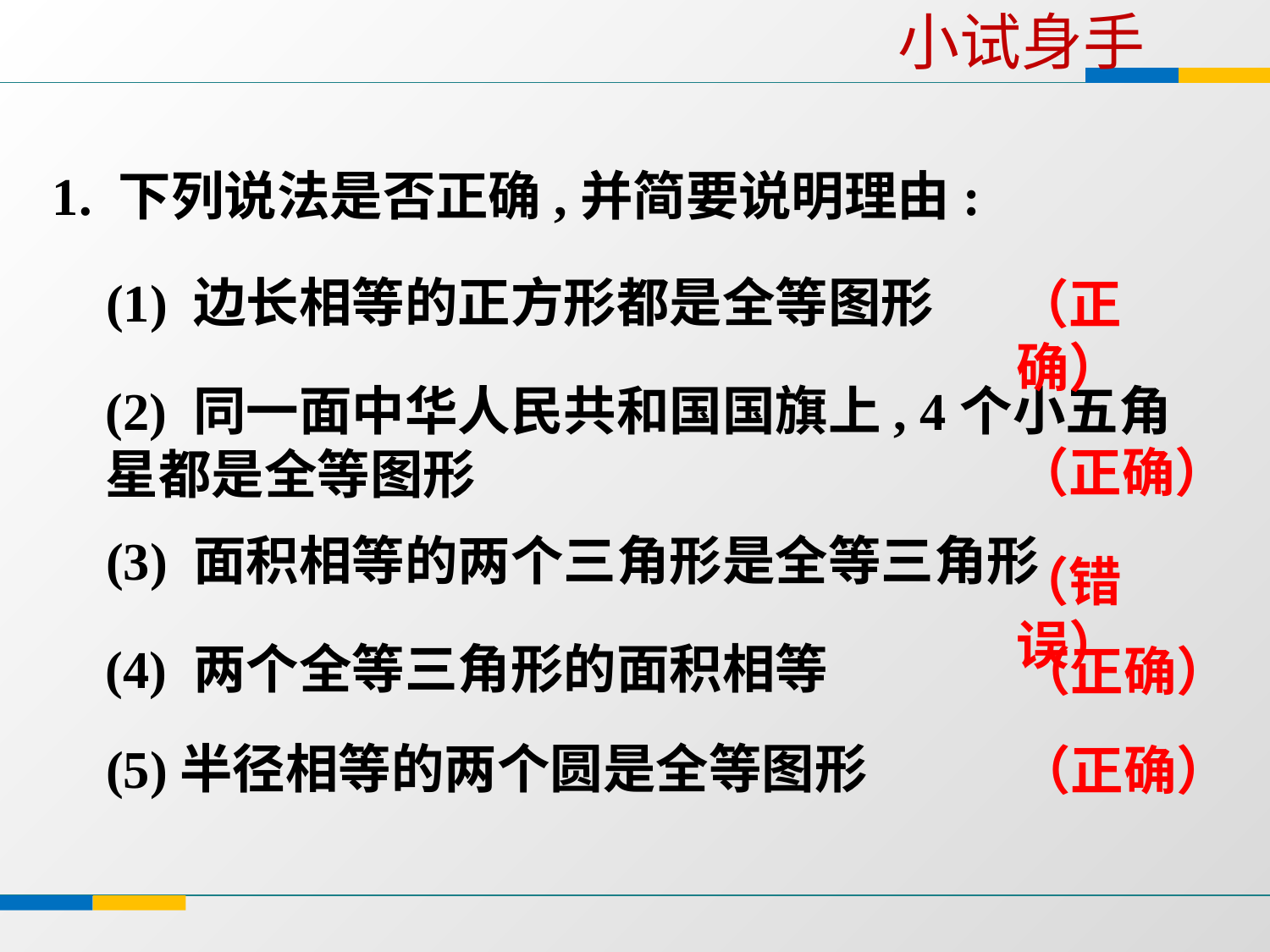

小试身手
1. 下列说法是否正确,并简要说明理由:
(1) 边长相等的正方形都是全等图形
（正确）
(2) 同一面中华人民共和国国旗上, 4个小五角星都是全等图形
（正确）
(3) 面积相等的两个三角形是全等三角形
（错误）
(4) 两个全等三角形的面积相等
（正确）
(5)半径相等的两个圆是全等图形
（正确）